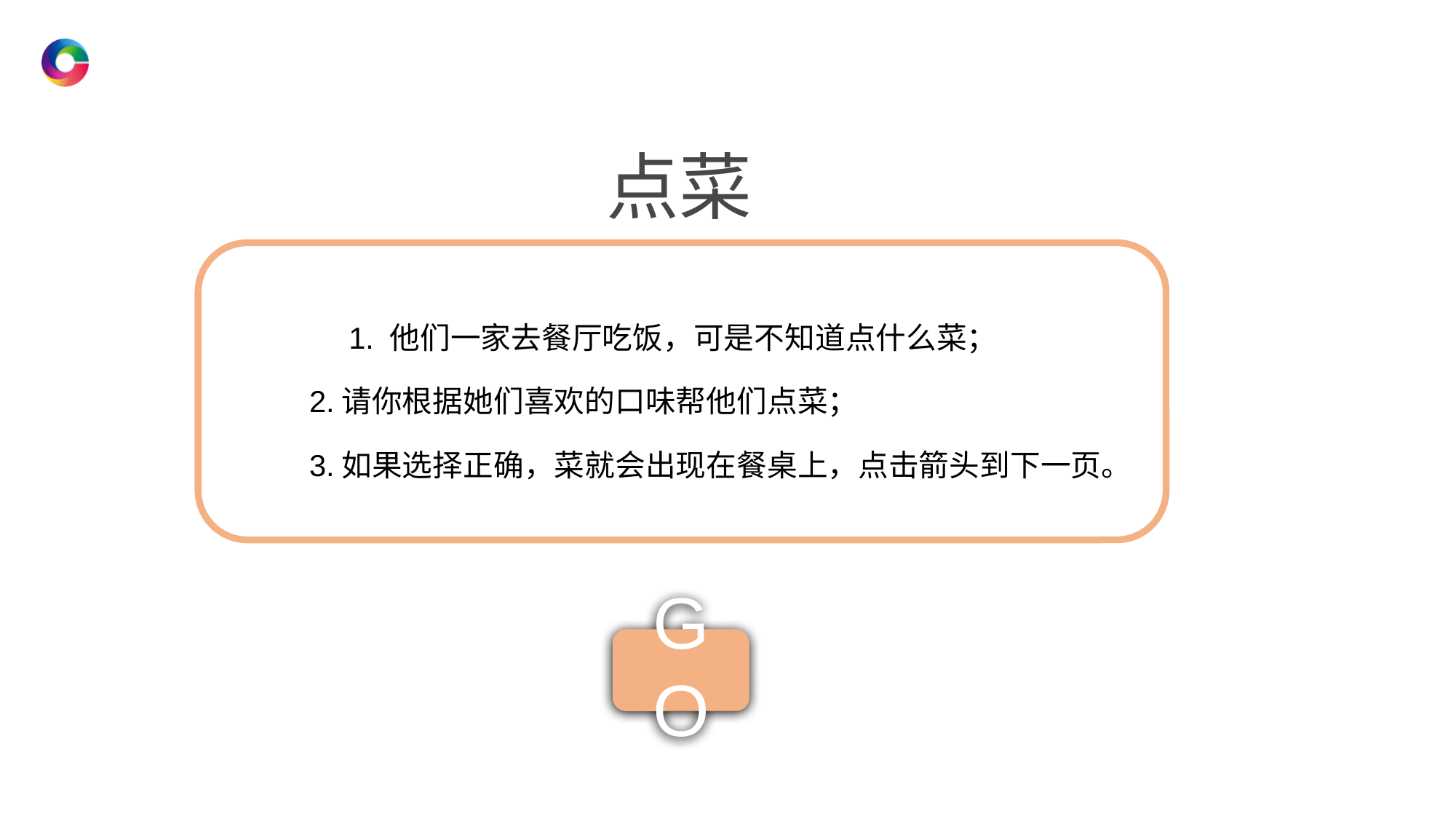

点菜
               1. 他们一家去餐厅吃饭，可是不知道点什么菜；
2.请你根据她们喜欢的口味帮他们点菜；
3.如果选择正确，菜就会出现在餐桌上，点击箭头到下一页。
GO